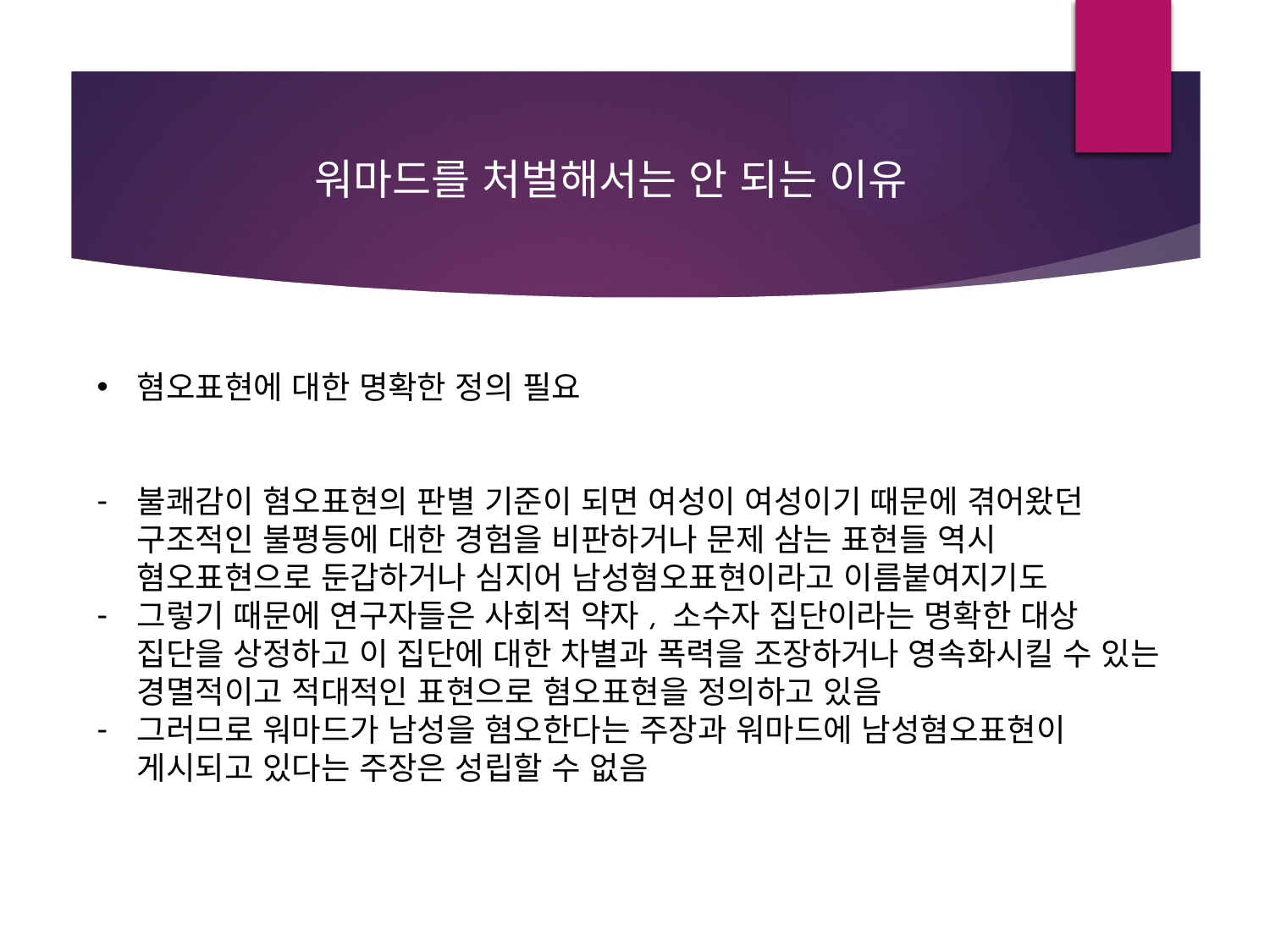

워마드를 처벌해서는 안 되는 이유
혐오표현에 대한 명확한 정의 필요

불쾌감이 혐오표현의 판별 기준이 되면 여성이 여성이기 때문에 겪어왔던 구조적인 불평등에 대한 경험을 비판하거나 문제 삼는 표현들 역시 혐오표현으로 둔갑하거나 심지어 남성혐오표현이라고 이름붙여지기도
그렇기 때문에 연구자들은 사회적 약자, 소수자 집단이라는 명확한 대상 집단을 상정하고 이 집단에 대한 차별과 폭력을 조장하거나 영속화시킬 수 있는 경멸적이고 적대적인 표현으로 혐오표현을 정의하고 있음
그러므로 워마드가 남성을 혐오한다는 주장과 워마드에 남성혐오표현이 게시되고 있다는 주장은 성립할 수 없음